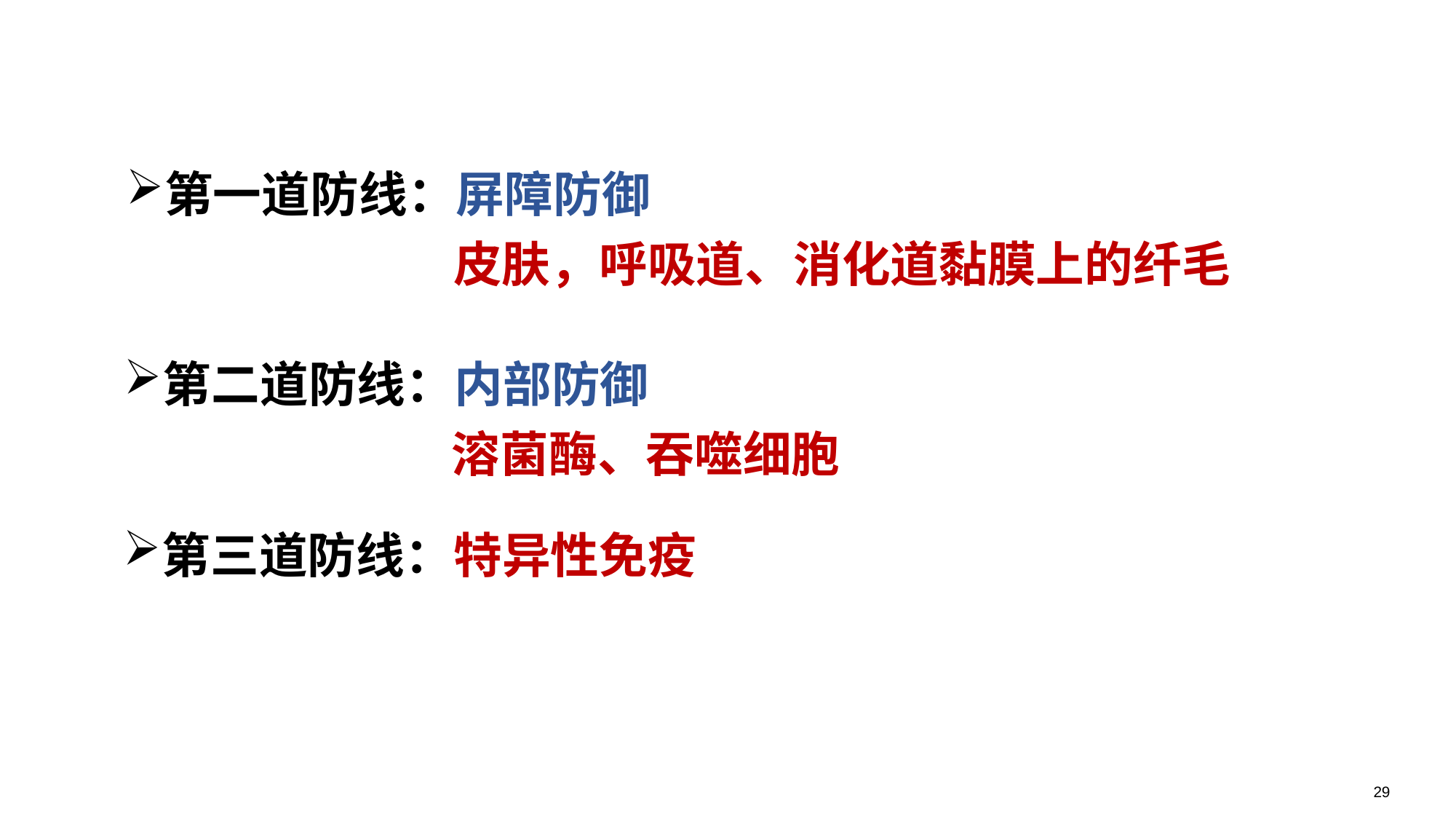

第一道防线：屏障防御
皮肤，呼吸道、消化道黏膜上的纤毛
第二道防线：内部防御
溶菌酶、吞噬细胞
第三道防线：特异性免疫
29